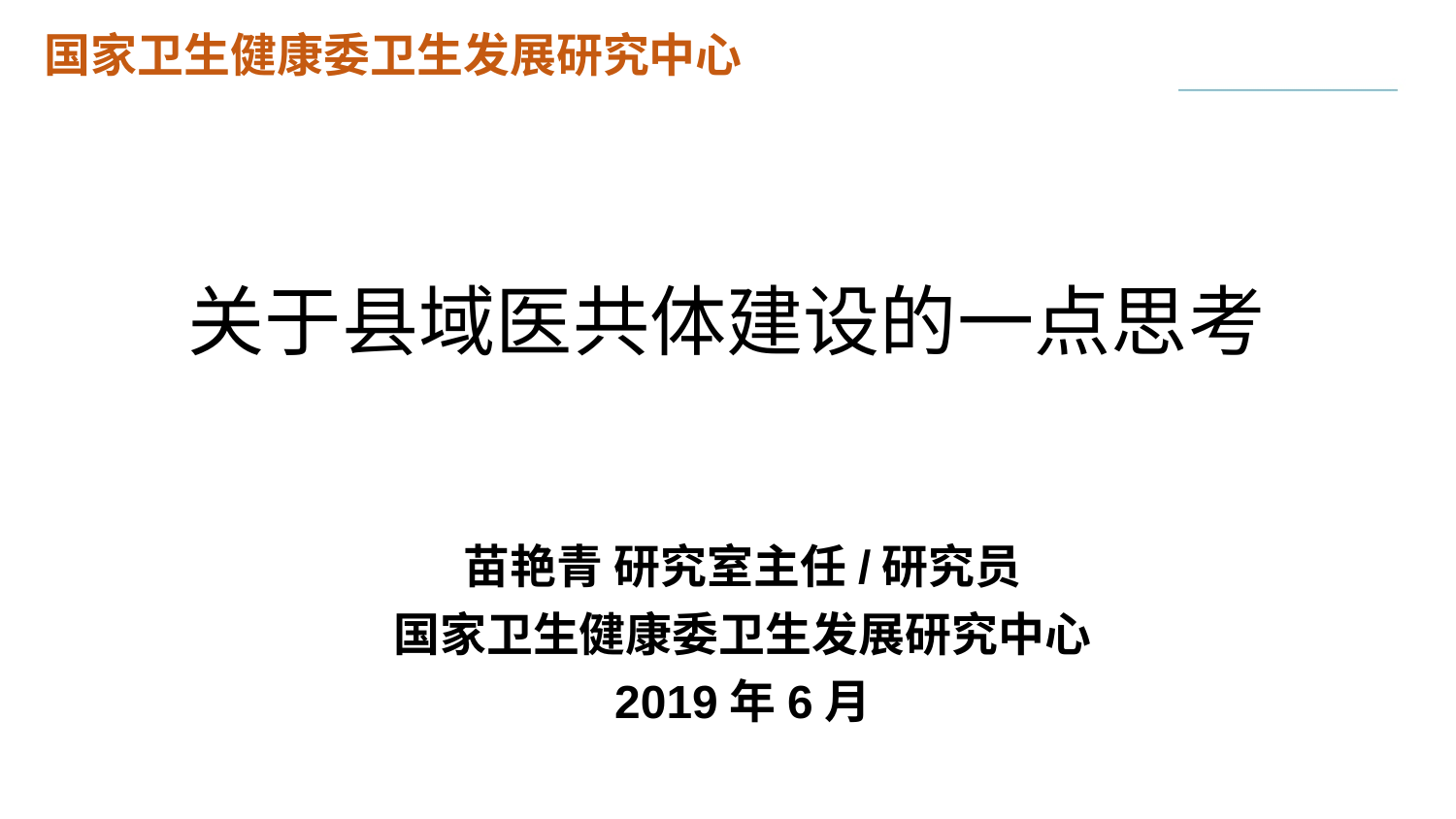

国家卫生健康委卫生发展研究中心
# 关于县域医共体建设的一点思考
苗艳青 研究室主任/研究员
国家卫生健康委卫生发展研究中心
2019年6月